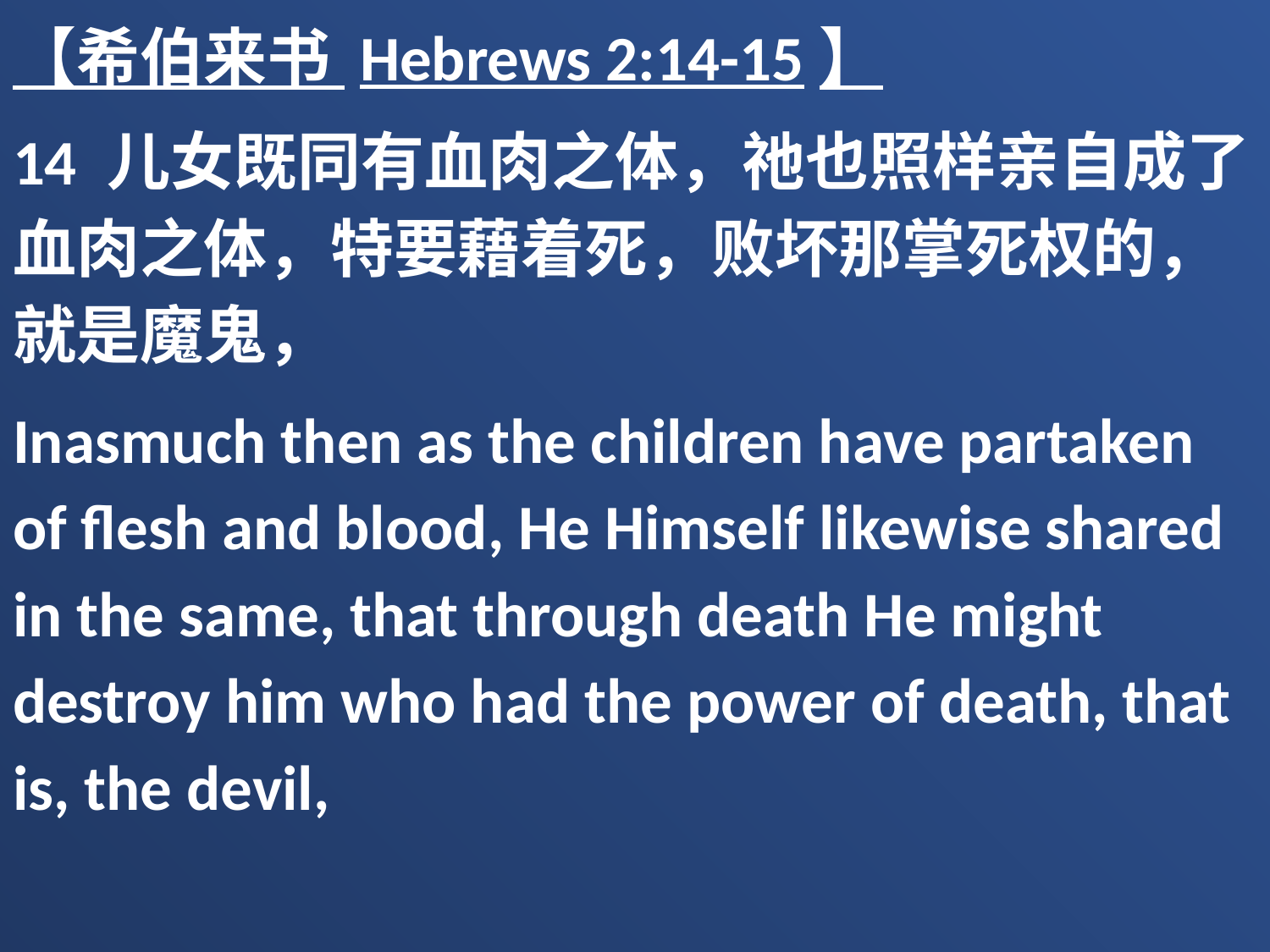

【希伯来书 Hebrews 2:14-15】
14 儿女既同有血肉之体，祂也照样亲自成了血肉之体，特要藉着死，败坏那掌死权的，就是魔鬼，
Inasmuch then as the children have partaken of flesh and blood, He Himself likewise shared in the same, that through death He might destroy him who had the power of death, that is, the devil,